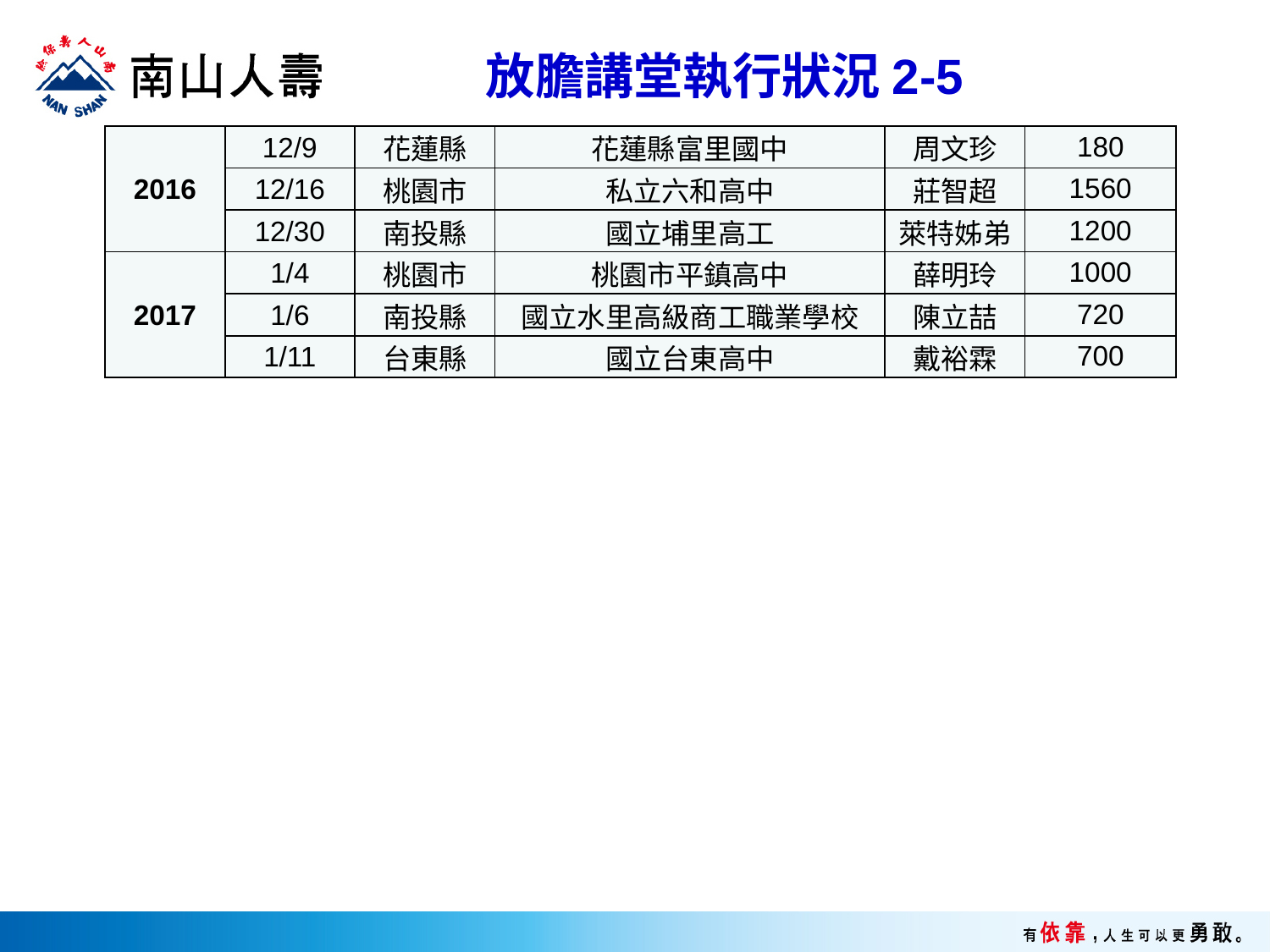

# 放膽講堂執行狀況2-5
| 2016 | 12/9 | 花蓮縣 | 花蓮縣富里國中 | 周文珍 | 180 |
| --- | --- | --- | --- | --- | --- |
|  | 12/16 | 桃園市 | 私立六和高中 | 莊智超 | 1560 |
|  | 12/30 | 南投縣 | 國立埔里高工 | 萊特姊弟 | 1200 |
| 2017 | 1/4 | 桃園市 | 桃園市平鎮高中 | 薛明玲 | 1000 |
|  | 1/6 | 南投縣 | 國立水里高級商工職業學校 | 陳立喆 | 720 |
|  | 1/11 | 台東縣 | 國立台東高中 | 戴裕霖 | 700 |